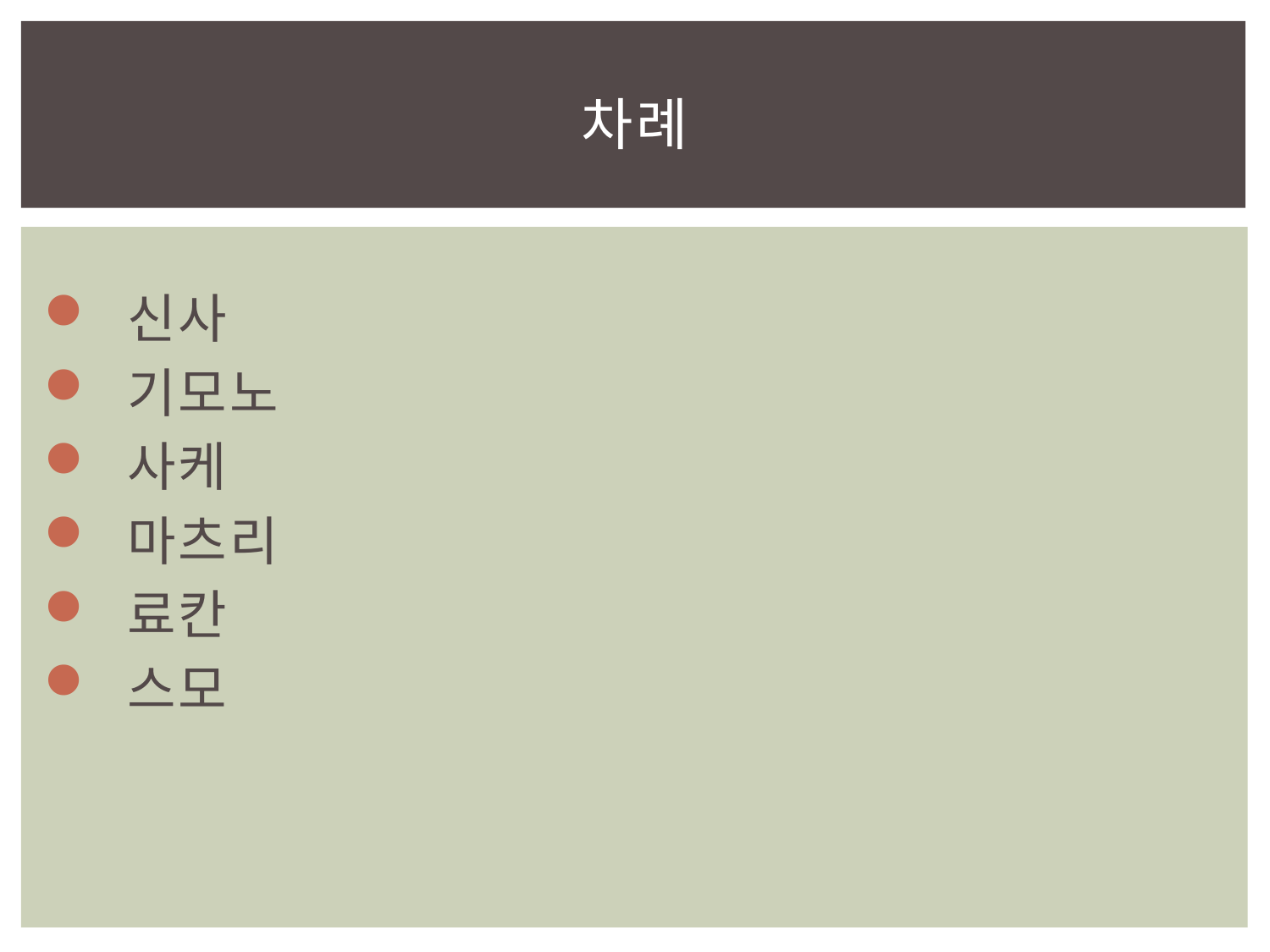

# 차례

 신사
 기모노
 사케
 마츠리
 료칸
 스모